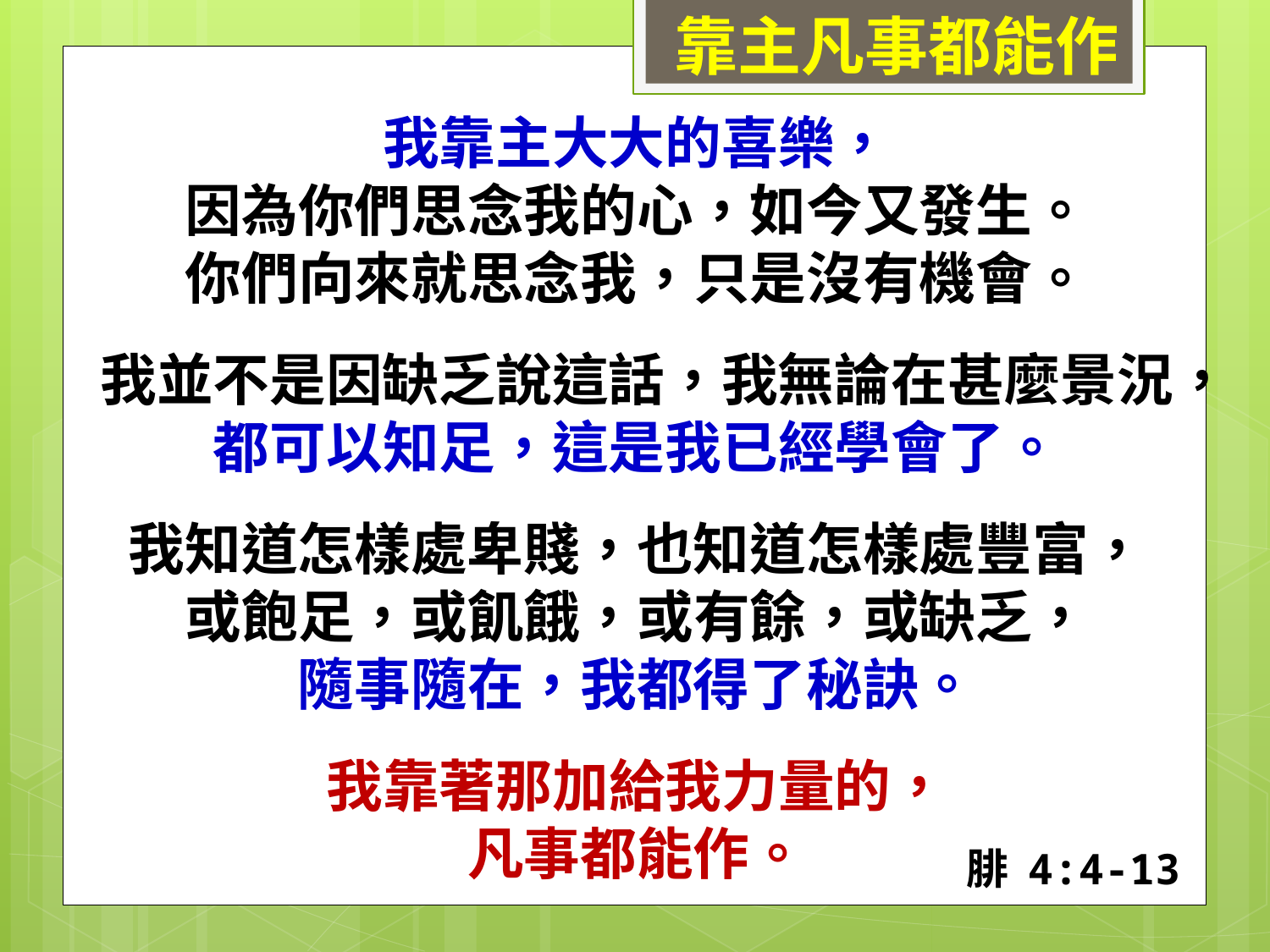

靠主凡事都能作
我靠主大大的喜樂，
因為你們思念我的心，如今又發生。
你們向來就思念我，只是沒有機會。

我並不是因缺乏說這話，我無論在甚麼景況，都可以知足，這是我已經學會了。

我知道怎樣處卑賤，也知道怎樣處豐富，
或飽足，或飢餓，或有餘，或缺乏，
隨事隨在，我都得了秘訣。

我靠著那加給我力量的，
凡事都能作。
腓 4:4-13